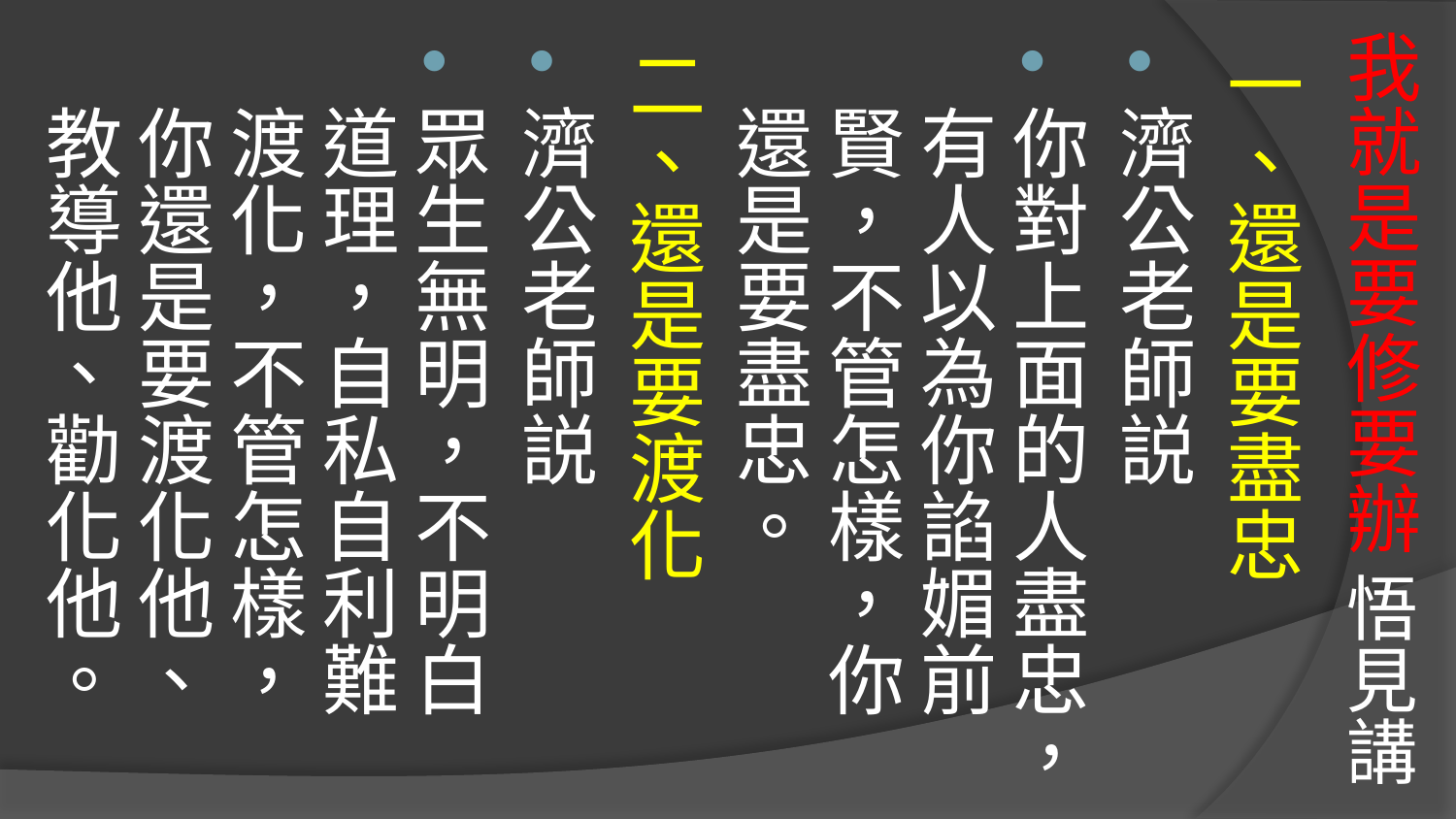

# 我就是要修要辦 悟見講
一、還是要盡忠
濟公老師説
你對上面的人盡忠，有人以為你諂媚前賢，不管怎樣，你還是要盡忠。
二、還是要渡化
濟公老師説
眾生無明，不明白道理，自私自利難渡化，不管怎樣，你還是要渡化他、教導他、勸化他。